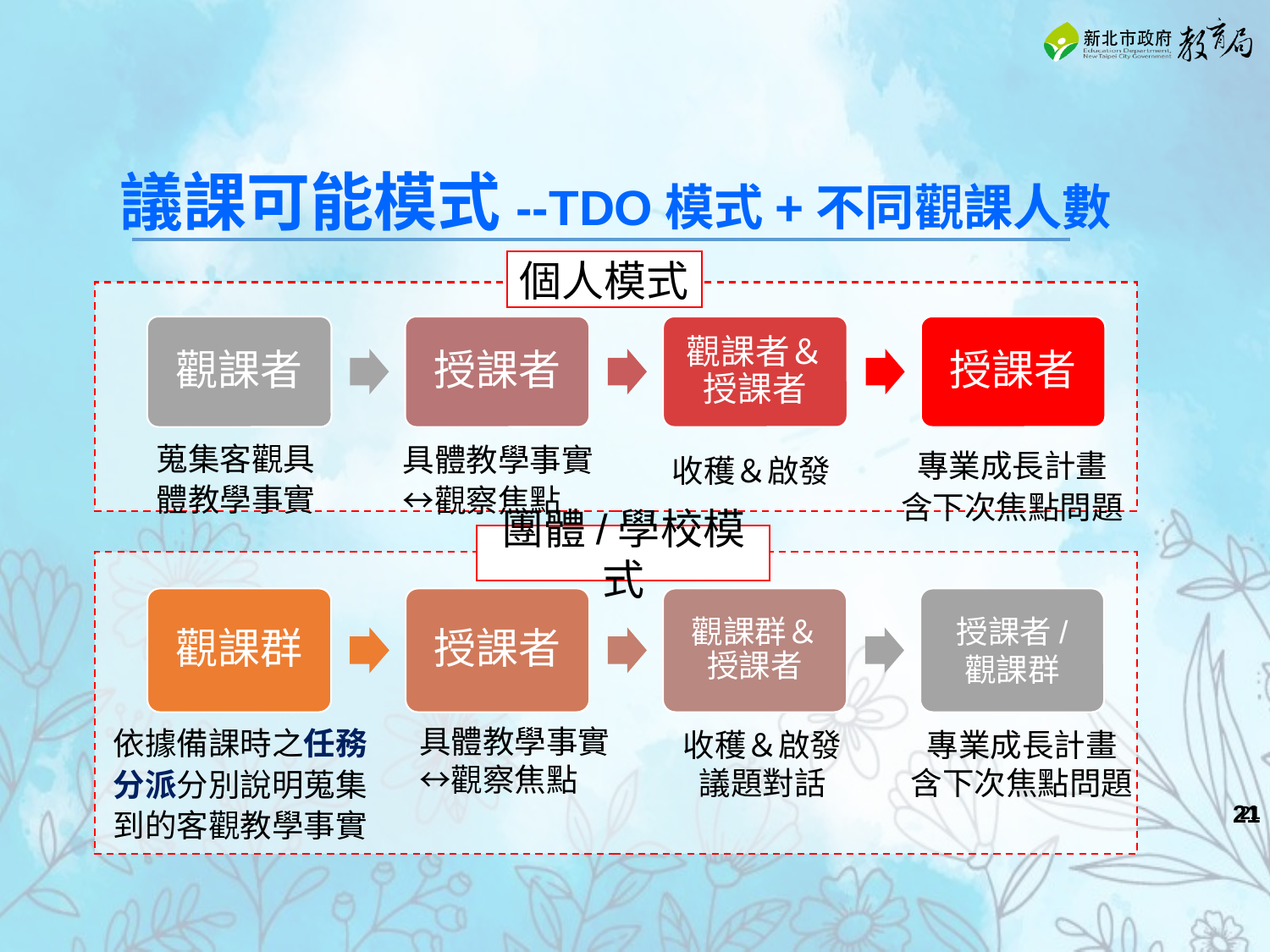

議課可能模式--TDO模式+不同觀課人數
個人模式

觀課者
授課者
觀課者＆授課者
授課者

蒐集客觀具體教學事實
具體教學事實↔觀察焦點
專業成長計畫
含下次焦點問題
收穫＆啟發
團體/學校模式

觀課群
授課者
觀課群＆授課者
授課者/
觀課群

依據備課時之任務分派分別說明蒐集到的客觀教學事實
具體教學事實↔觀察焦點
收穫＆啟發
議題對話
專業成長計畫
含下次焦點問題
21
21